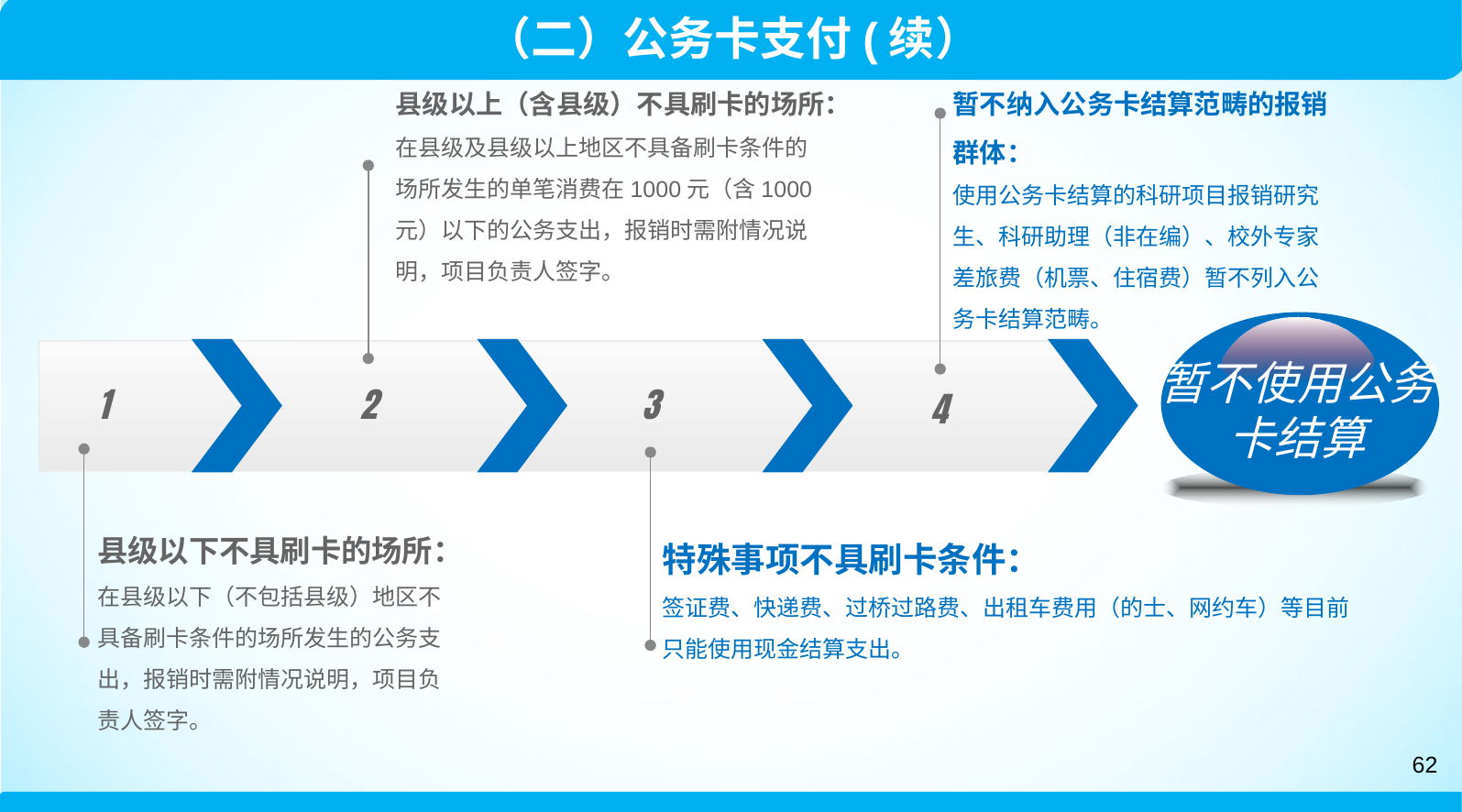

（二）公务卡支付(续）
县级以上（含县级）不具刷卡的场所：
在县级及县级以上地区不具备刷卡条件的场所发生的单笔消费在1000元（含1000元）以下的公务支出，报销时需附情况说明，项目负责人签字。

暂不纳入公务卡结算范畴的报销群体：
使用公务卡结算的科研项目报销研究生、科研助理（非在编）、校外专家差旅费（机票、住宿费）暂不列入公务卡结算范畴。

暂不使用公务
卡结算

2
1
3
4
县级以下不具刷卡的场所：
在县级以下（不包括县级）地区不具备刷卡条件的场所发生的公务支出，报销时需附情况说明，项目负责人签字。
特殊事项不具刷卡条件：
签证费、快递费、过桥过路费、出租车费用（的士、网约车）等目前只能使用现金结算支出。
62